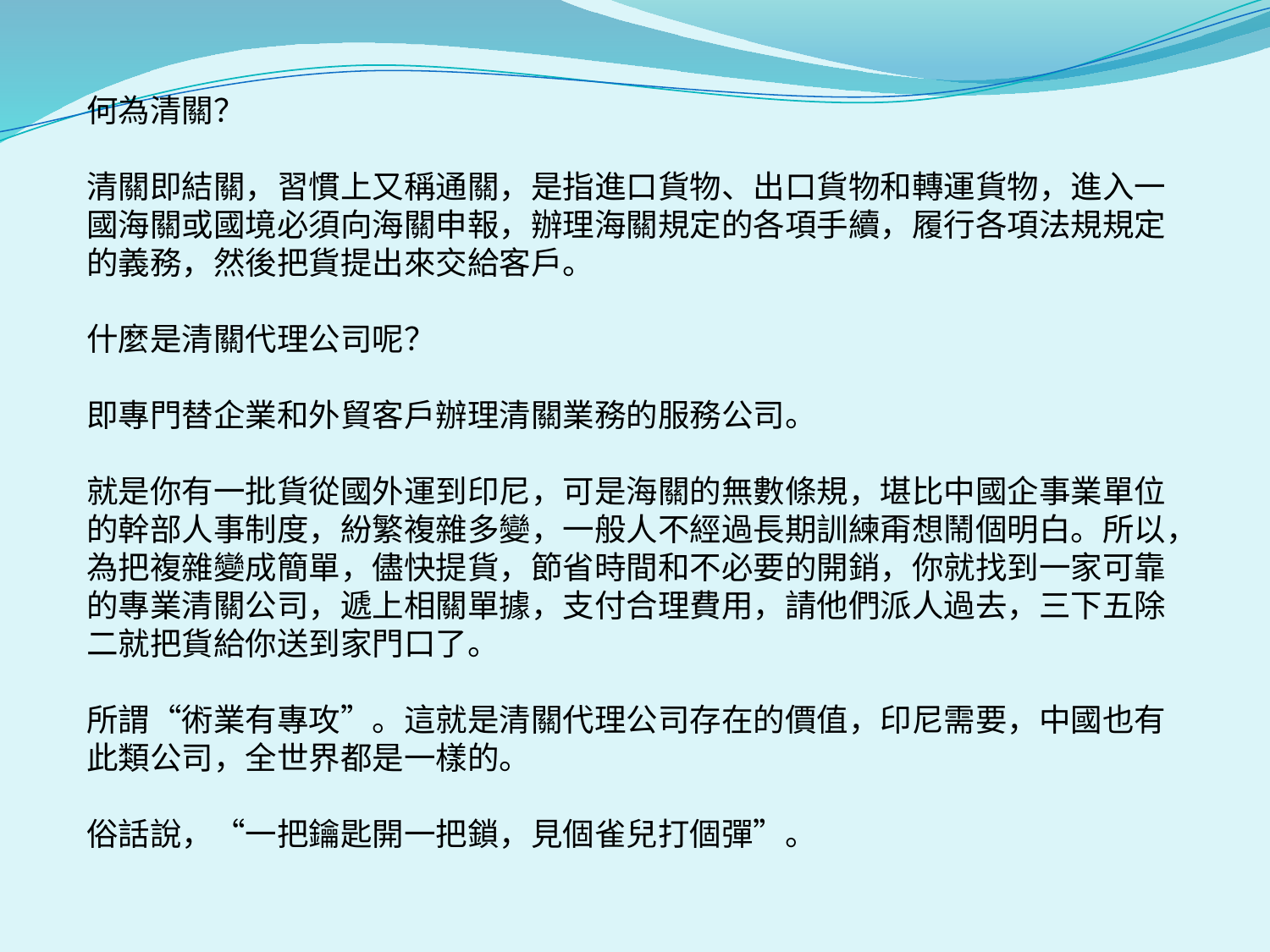

何為清關？
清關即結關，習慣上又稱通關，是指進口貨物、出口貨物和轉運貨物，進入一國海關或國境必須向海關申報，辦理海關規定的各項手續，履行各項法規規定的義務，然後把貨提出來交給客戶。
什麼是清關代理公司呢？
即專門替企業和外貿客戶辦理清關業務的服務公司。
就是你有一批貨從國外運到印尼，可是海關的無數條規，堪比中國企事業單位的幹部人事制度，紛繁複雜多變，一般人不經過長期訓練甭想鬧個明白。所以，為把複雜變成簡單，儘快提貨，節省時間和不必要的開銷，你就找到一家可靠的專業清關公司，遞上相關單據，支付合理費用，請他們派人過去，三下五除二就把貨給你送到家門口了。
所謂“術業有專攻”。這就是清關代理公司存在的價值，印尼需要，中國也有此類公司，全世界都是一樣的。
俗話說，“一把鑰匙開一把鎖，見個雀兒打個彈”。